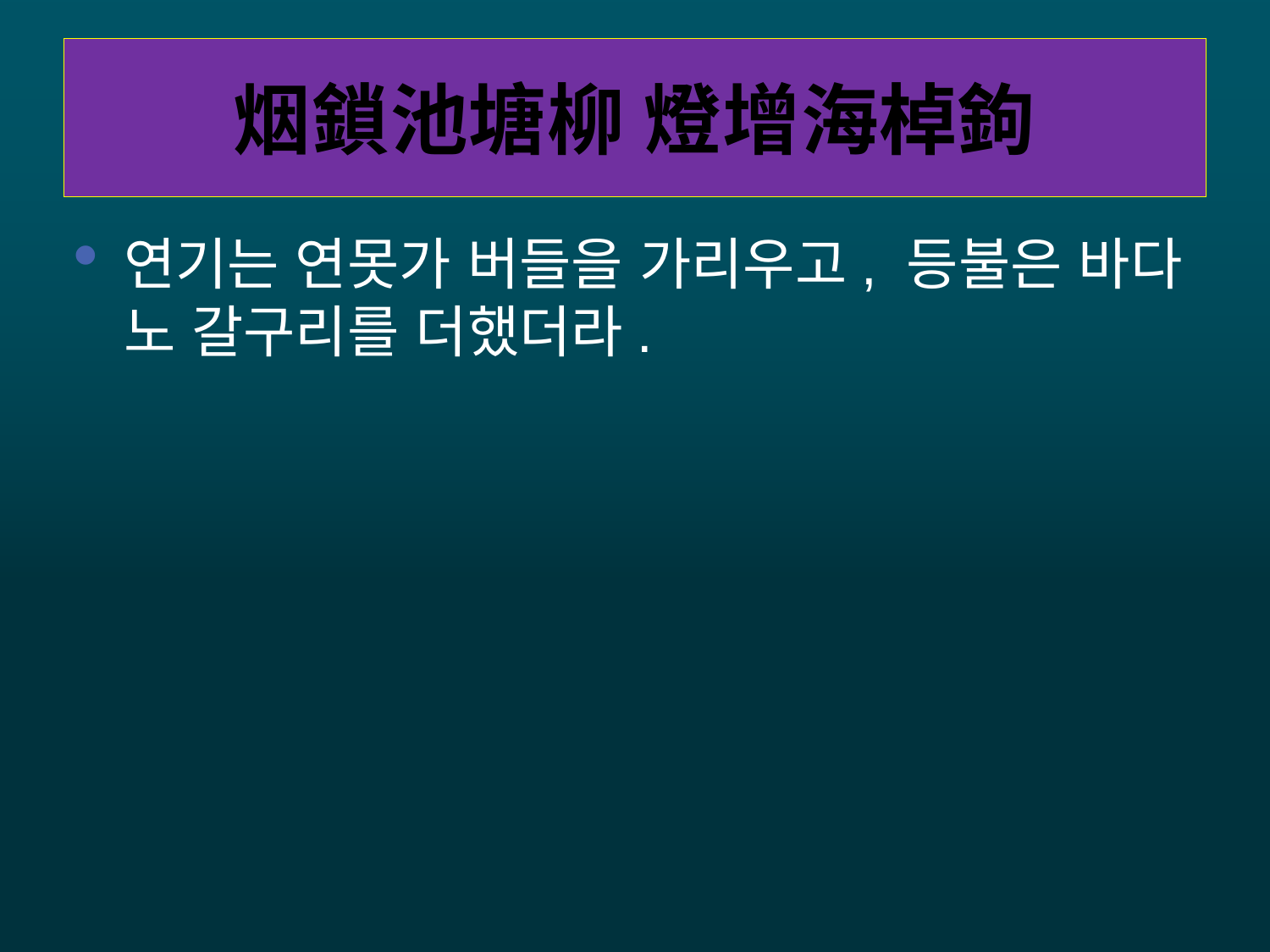

# 烟鎖池塘柳 燈增海棹鉤
연기는 연못가 버들을 가리우고, 등불은 바다 노 갈구리를 더했더라.